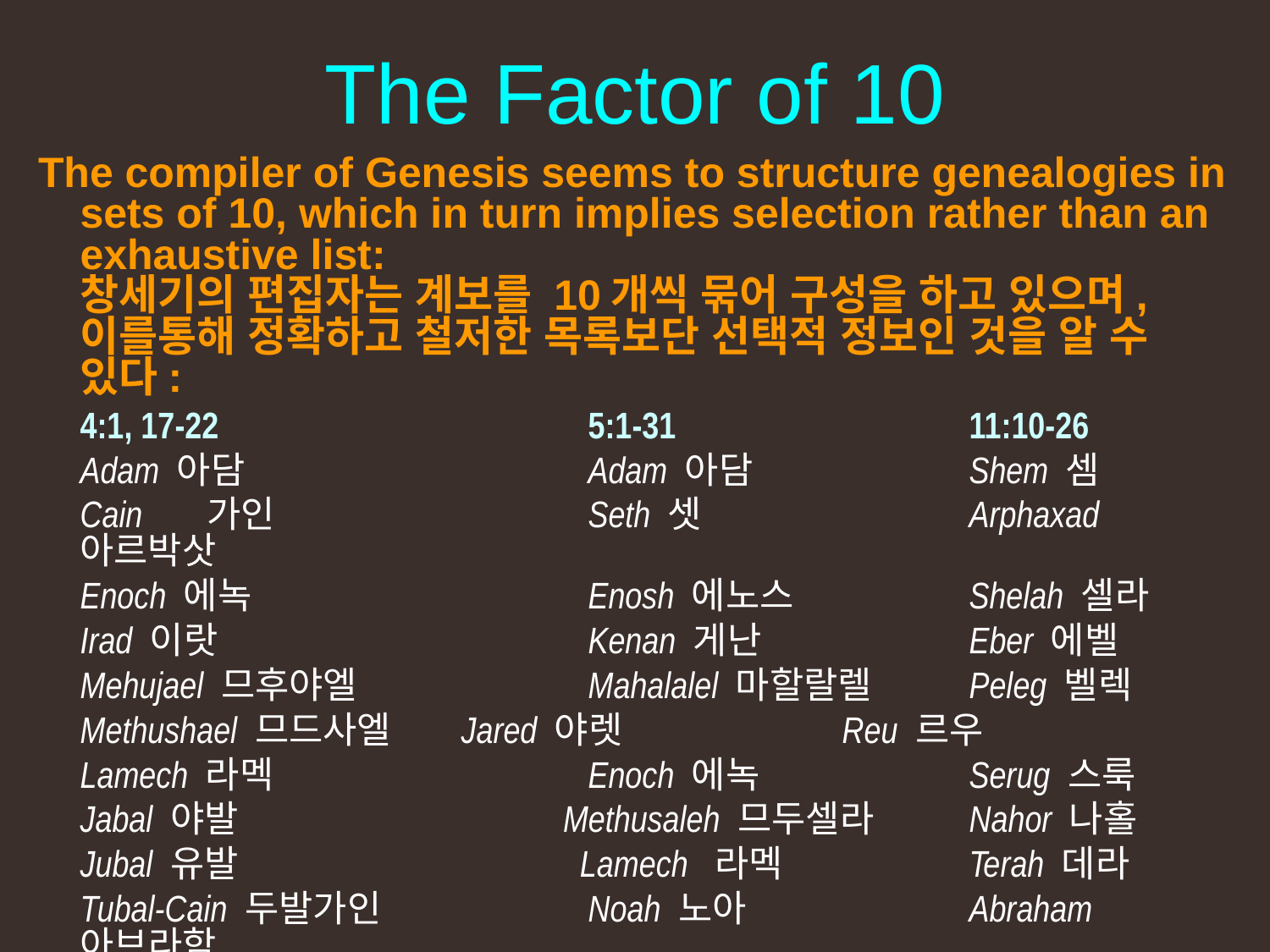

The Factor of 10
The compiler of Genesis seems to structure genealogies in sets of 10, which in turn implies selection rather than an exhaustive list:
창세기의 편집자는 계보를 10개씩 묶어 구성을 하고 있으며, 이를통해 정확하고 철저한 목록보단 선택적 정보인 것을 알 수 있다:
	4:1, 17-22			5:1-31			11:10-26
	Adam 아담			Adam 아담		Shem 셈
	Cain	가인			Seth 셋			Arphaxad 아르박삿
	Enoch 에녹			Enosh 에노스		Shelah 셀라
	Irad 이랏			Kenan 게난		Eber 에벨
	Mehujael 므후야엘		Mahalalel 마할랄렐	Peleg 벨렉
	Methushael 므드사엘	Jared 야렛		Reu 르우
	Lamech 라멕			Enoch 에녹		Serug 스룩
	Jabal 야발	                          Methusaleh 므두셀라	Nahor 나홀
	Jubal 유발 		             Lamech	라멕		Terah 데라
	Tubal-Cain 두발가인		Noah 노아		Abraham 아브라함